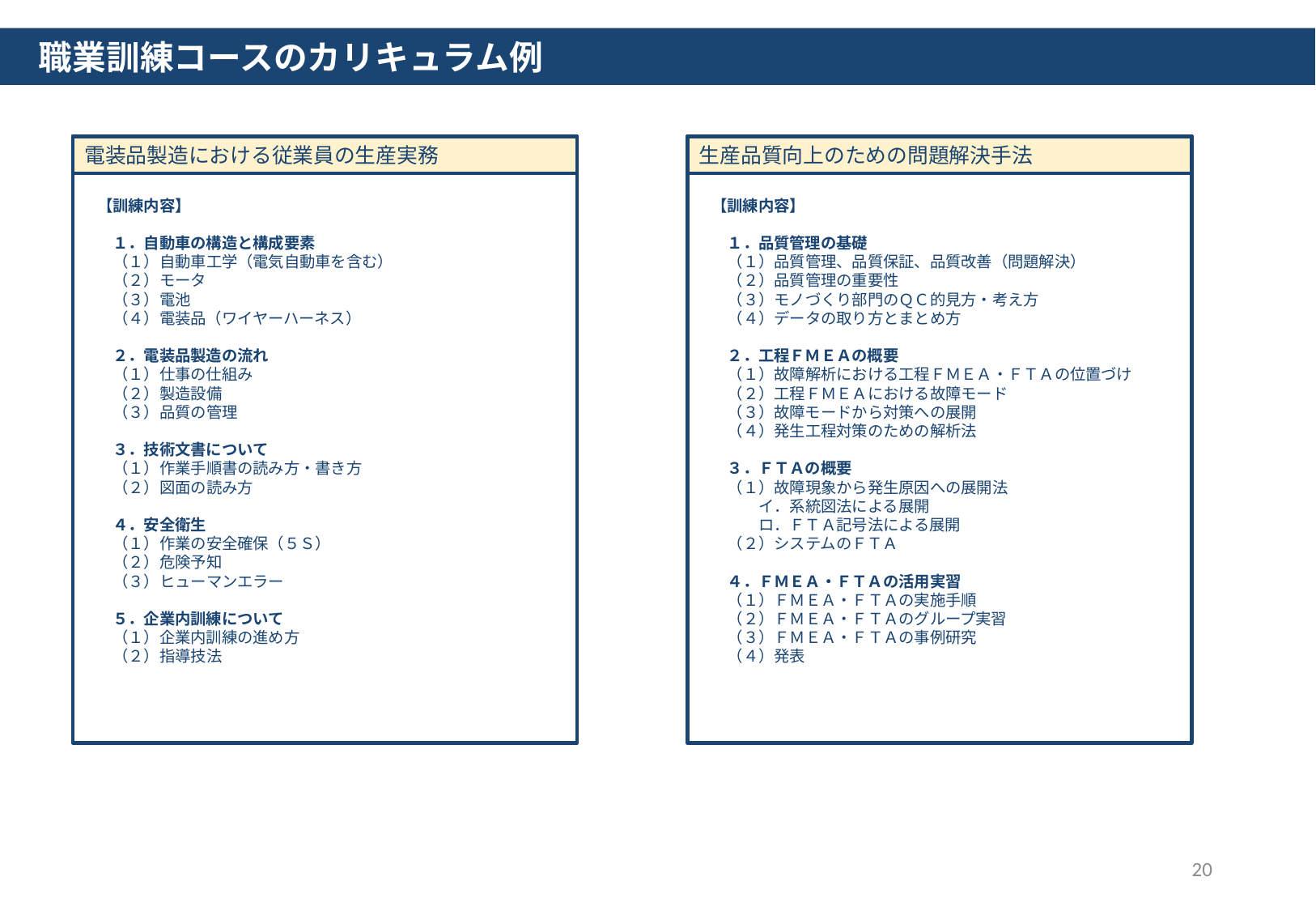

職業訓練コースのカリキュラム例

電装品製造における従業員の生産実務
【訓練内容】

　１．自動車の構造と構成要素
　（１）自動車工学（電気自動車を含む）
　（２）モータ
　（３）電池
　（４）電装品（ワイヤーハーネス）

　２．電装品製造の流れ
　（１）仕事の仕組み
　（２）製造設備
　（３）品質の管理

　３．技術文書について
　（１）作業手順書の読み方・書き方
　（２）図面の読み方

　４．安全衛生
　（１）作業の安全確保（５Ｓ）
　（２）危険予知
　（３）ヒューマンエラー

　５．企業内訓練について
　（１）企業内訓練の進め方
　（２）指導技法

生産品質向上のための問題解決手法
【訓練内容】

　１．品質管理の基礎
　（１）品質管理、品質保証、品質改善（問題解決）
　（２）品質管理の重要性
　（３）モノづくり部門のＱＣ的見方・考え方
　（４）データの取り方とまとめ方

　２．工程ＦＭＥＡの概要
　（１）故障解析における工程ＦＭＥＡ・ＦＴＡの位置づけ
　（２）工程ＦＭＥＡにおける故障モード
　（３）故障モードから対策への展開
　（４）発生工程対策のための解析法

　３．ＦＴＡの概要
　（１）故障現象から発生原因への展開法
　　　イ．系統図法による展開
　　　ロ．ＦＴＡ記号法による展開
　（２）システムのＦＴＡ

　４．ＦＭＥＡ・ＦＴＡの活用実習
　（１）ＦＭＥＡ・ＦＴＡの実施手順
　（２）ＦＭＥＡ・ＦＴＡのグループ実習
　（３）ＦＭＥＡ・ＦＴＡの事例研究
　（４）発表
20